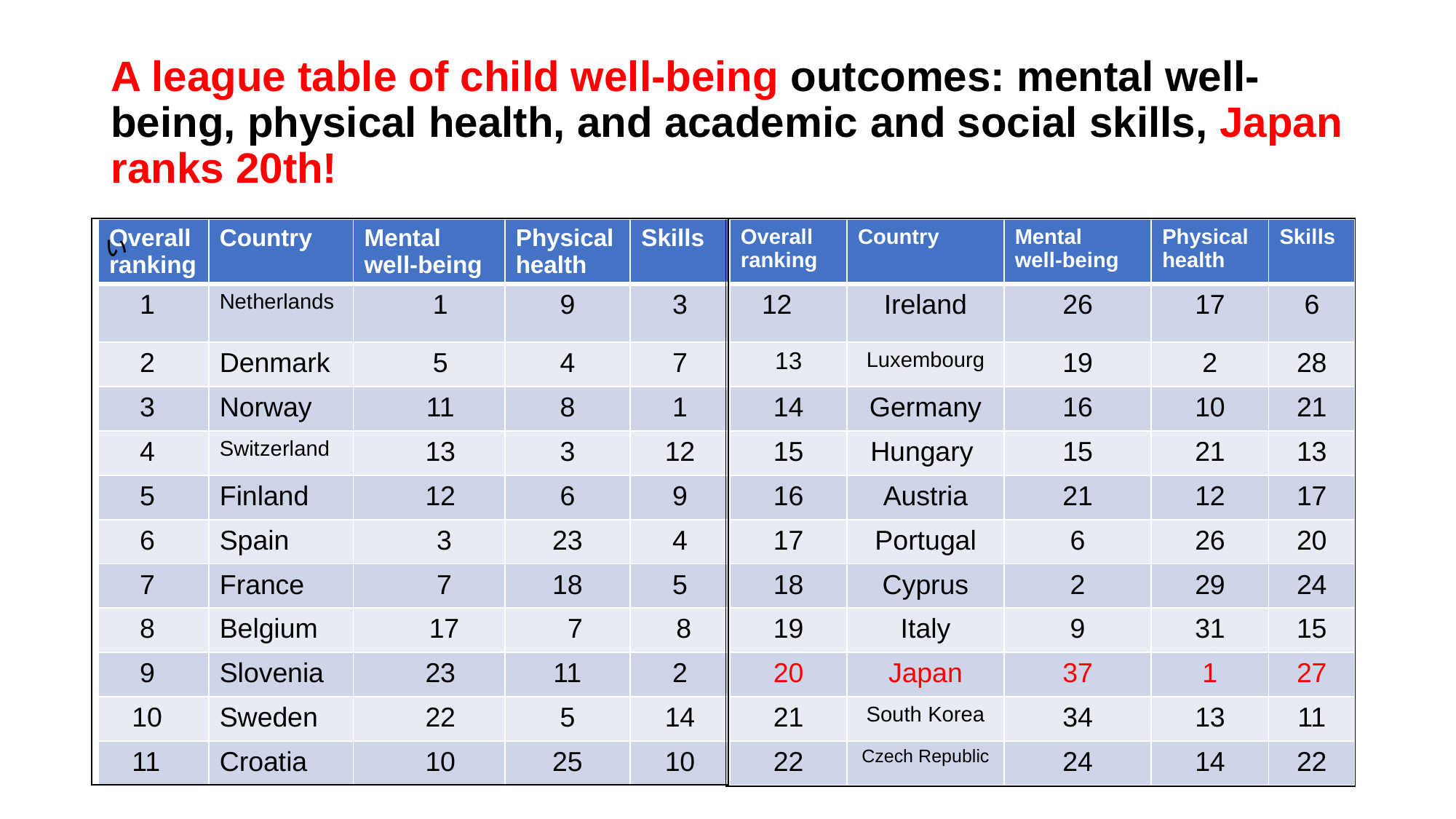

# A league table of child well-being outcomes: mental well-being, physical health, and academic and social skills, Japan ranks 20th!
| ぃ |
| --- |
|  |
| --- |
| Overall ranking | Country | Mental well-being | Physical health | Skills | Overall ranking | Country | Mental well-being | Physical health | Skills |
| --- | --- | --- | --- | --- | --- | --- | --- | --- | --- |
| 1 | Netherlands | 1 | 9 | 3 | 12 | Ireland | 26 | 17 | 6 |
| 2 | Denmark | 5 | 4 | 7 | 13 | Luxembourg | 19 | 2 | 28 |
| 3 | Norway | 11 | 8 | 1 | 14 | Germany | 16 | 10 | 21 |
| 4 | Switzerland | 13 | 3 | 12 | 15 | Hungary | 15 | 21 | 13 |
| 5 | Finland | 12 | 6 | 9 | 16 | Austria | 21 | 12 | 17 |
| 6 | Spain | 3 | 23 | 4 | 17 | Portugal | 6 | 26 | 20 |
| 7 | France | 7 | 18 | 5 | 18 | Cyprus | 2 | 29 | 24 |
| 8 | Belgium | 17 | 7 | 8 | 19 | Italy | 9 | 31 | 15 |
| 9 | Slovenia | 23 | 11 | 2 | 20 | Japan | 37 | 1 | 27 |
| 10 | Sweden | 22 | 5 | 14 | 21 | South Korea | 34 | 13 | 11 |
| 11 | Croatia | 10 | 25 | 10 | 22 | Czech Republic | 24 | 14 | 22 |